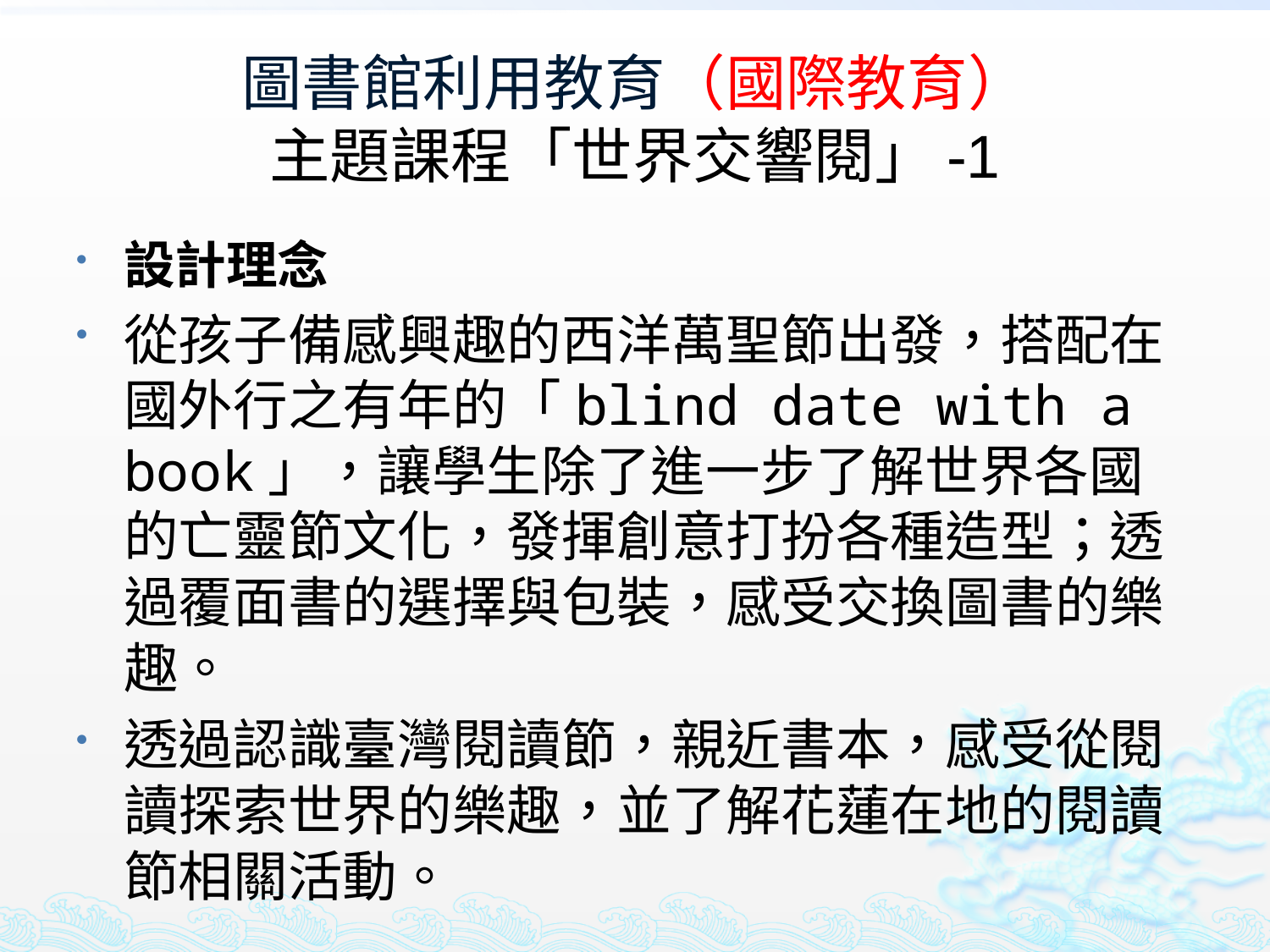

# 圖書館利用教育（國際教育） 主題課程「世界交響閱」-1
設計理念
從孩子備感興趣的西洋萬聖節出發，搭配在國外行之有年的「blind date with a book」，讓學生除了進一步了解世界各國的亡靈節文化，發揮創意打扮各種造型；透過覆面書的選擇與包裝，感受交換圖書的樂趣。
透過認識臺灣閱讀節，親近書本，感受從閱讀探索世界的樂趣，並了解花蓮在地的閱讀節相關活動。